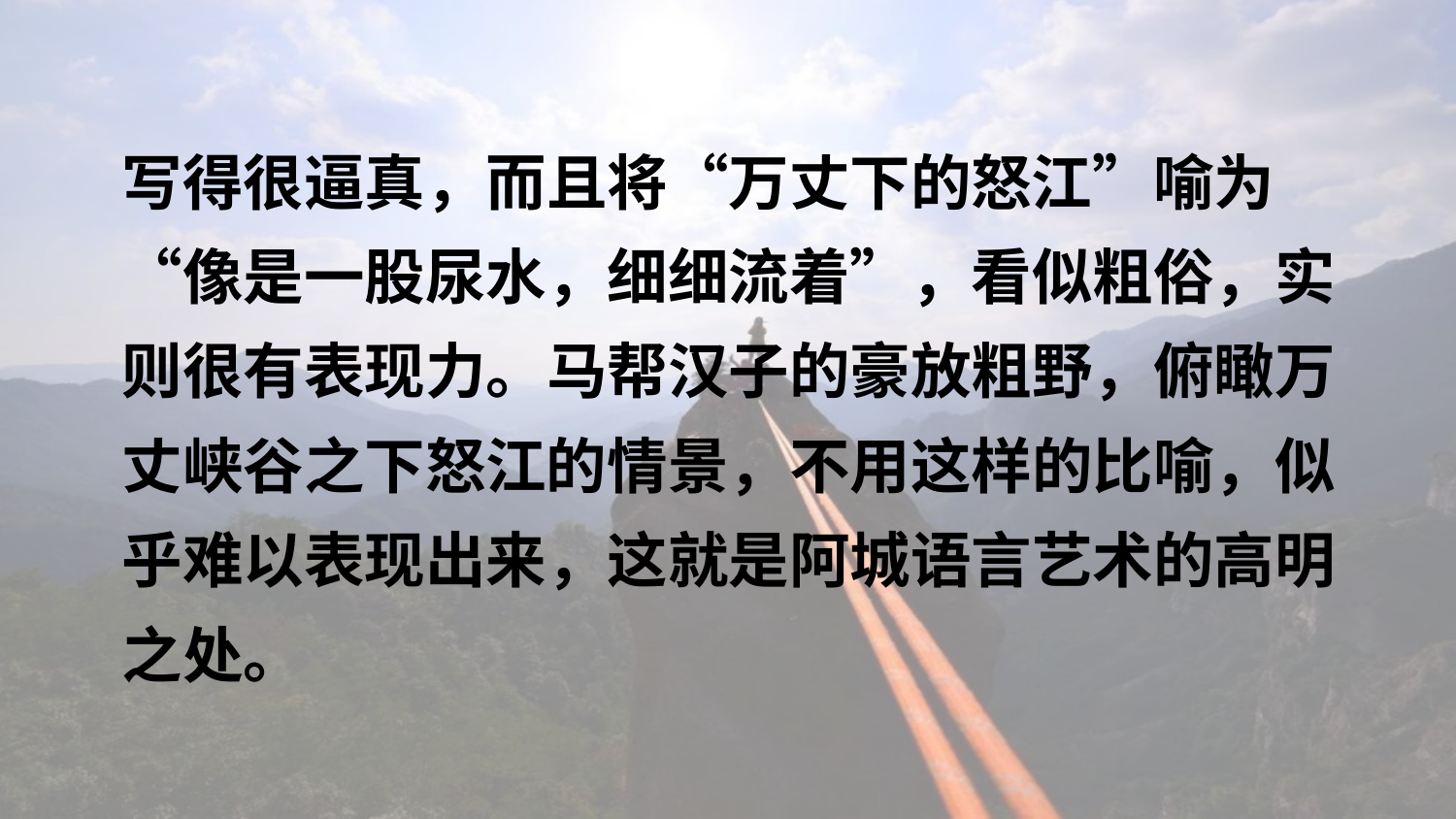

写得很逼真，而且将“万丈下的怒江”喻为“像是一股尿水，细细流着”，看似粗俗，实则很有表现力。马帮汉子的豪放粗野，俯瞰万丈峡谷之下怒江的情景，不用这样的比喻，似乎难以表现出来，这就是阿城语言艺术的高明之处。